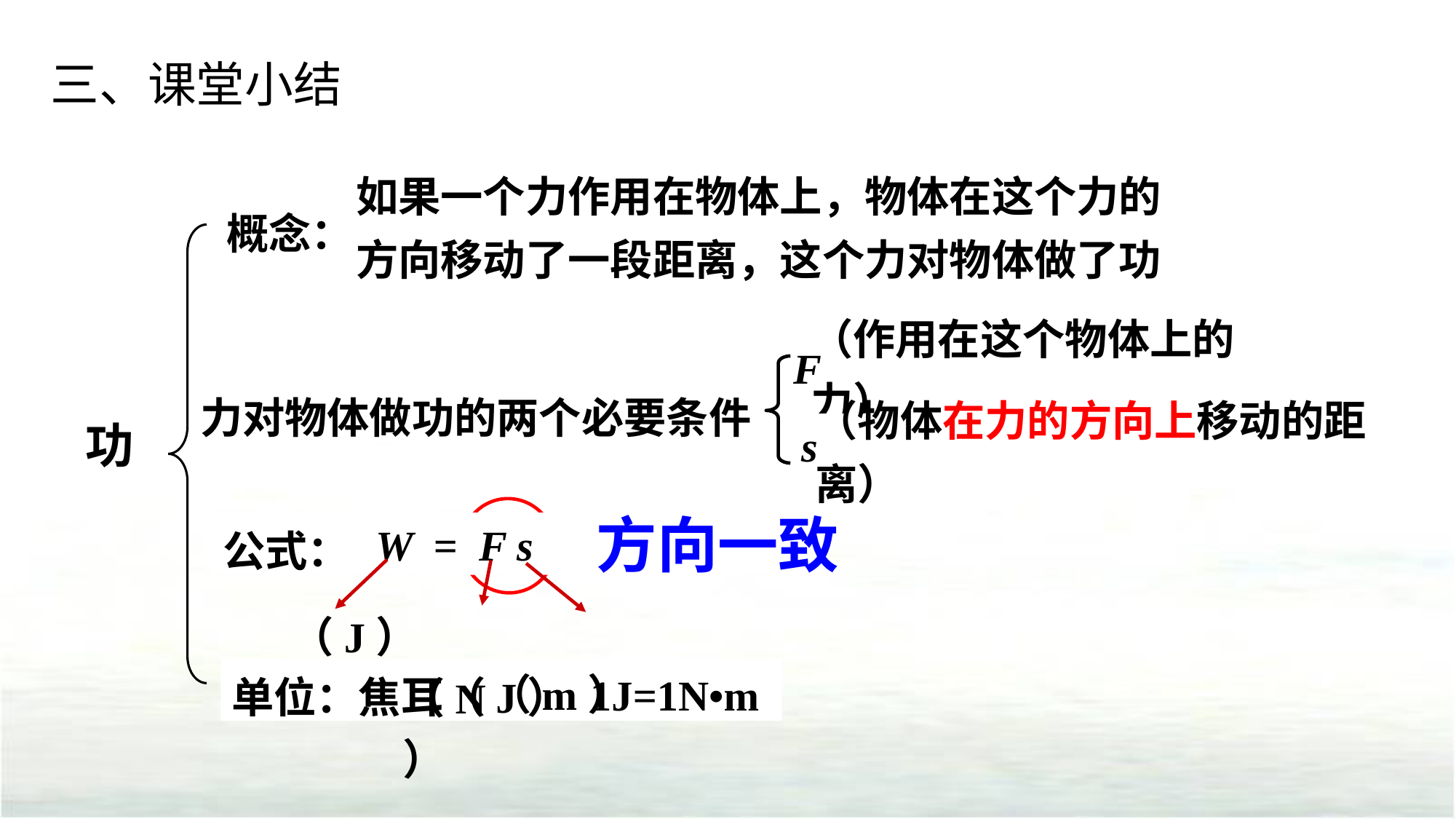

三、课堂小结
如果一个力作用在物体上，物体在这个力的方向移动了一段距离，这个力对物体做了功
概念：

（作用在这个物体上的力）
F

力对物体做功的两个必要条件
功
（物体在力的方向上移动的距离）
s

方向一致
  W  =  F s
公式：

  （N）
   （m）
（J）
单位：焦耳（J）
 1J=1N•m